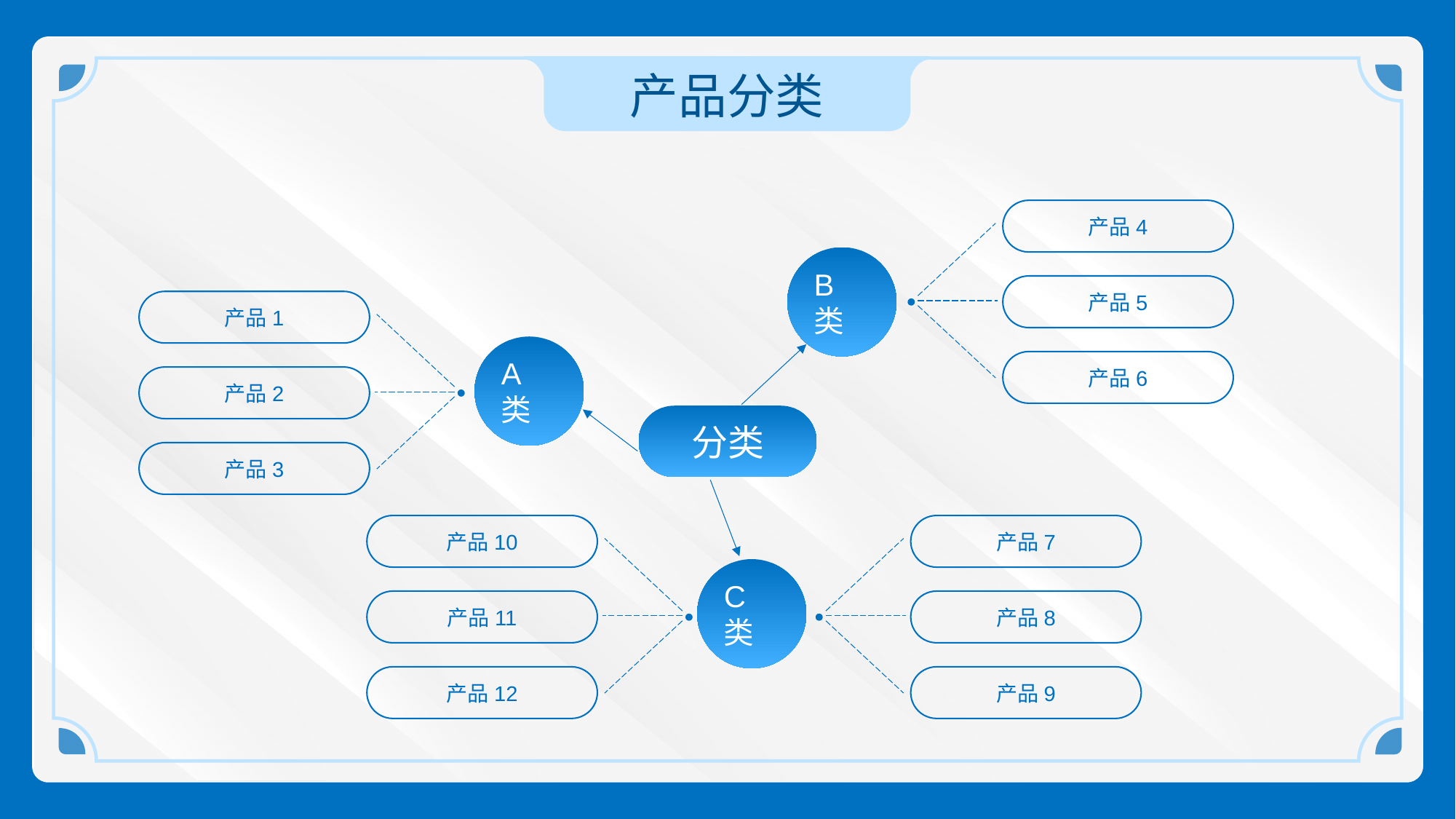

产品分类
产品4
B类
产品5
产品1

A类
产品6
产品2

分类
产品3
产品10
产品7
C类
产品11
产品8

产品12
产品9